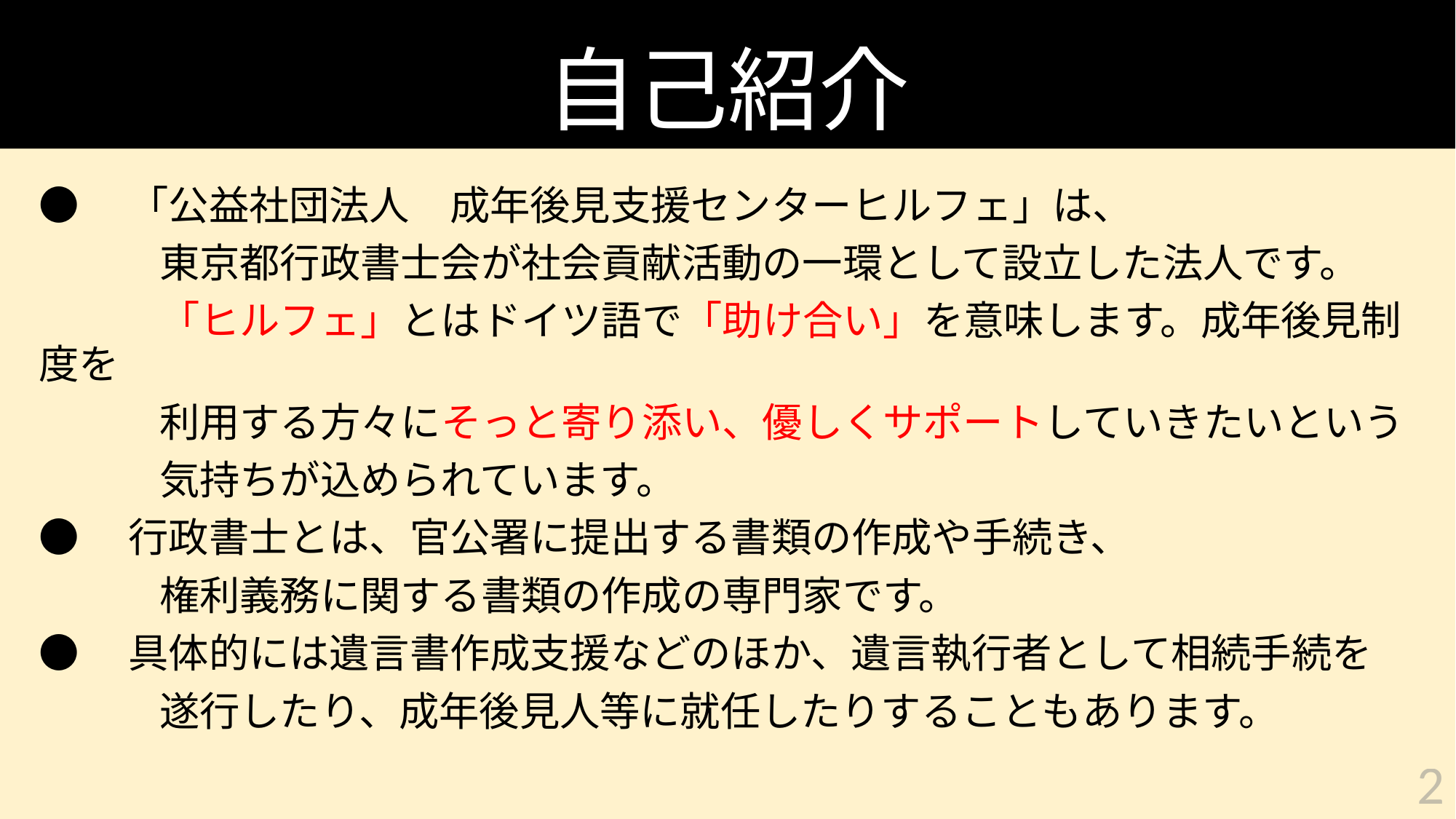

# 自己紹介
●　「公益社団法人　成年後見支援センターヒルフェ」は、
　　　東京都行政書士会が社会貢献活動の一環として設立した法人です。
　　　「ヒルフェ」とはドイツ語で「助け合い」を意味します。成年後見制度を
　　　利用する方々にそっと寄り添い、優しくサポートしていきたいという
　　　気持ちが込められています。
●　行政書士とは、官公署に提出する書類の作成や手続き、
　　　権利義務に関する書類の作成の専門家です。
●　具体的には遺言書作成支援などのほか、遺言執行者として相続手続を
　　　遂行したり、成年後見人等に就任したりすることもあります。
2